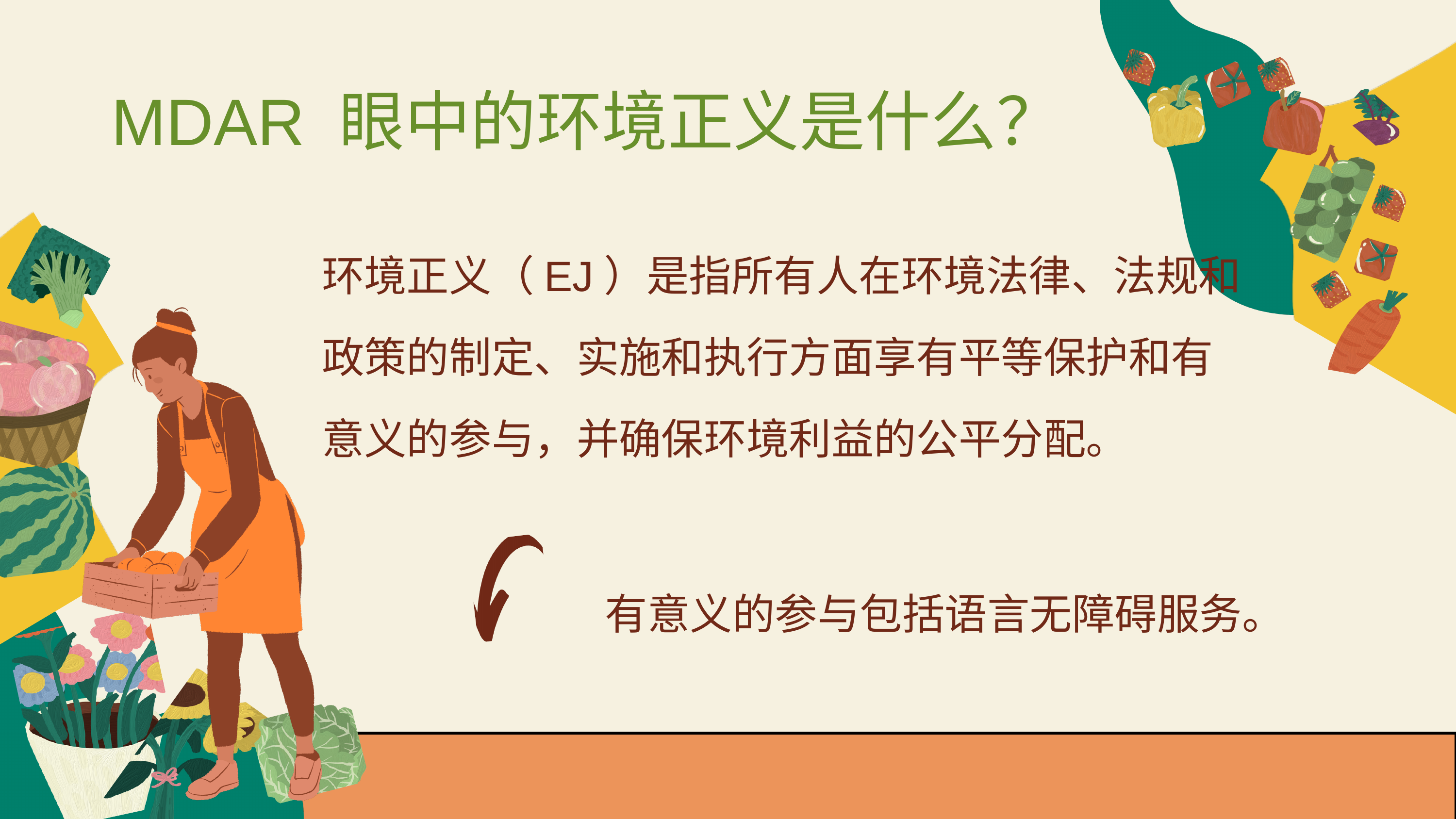

MDAR 眼中的环境正义是什么？

环境正义（EJ）是指所有人在环境法律、法规和政策的制定、实施和执行方面享有平等保护和有意义的参与，并确保环境利益的公平分配。

有意义的参与包括语言无障碍服务。